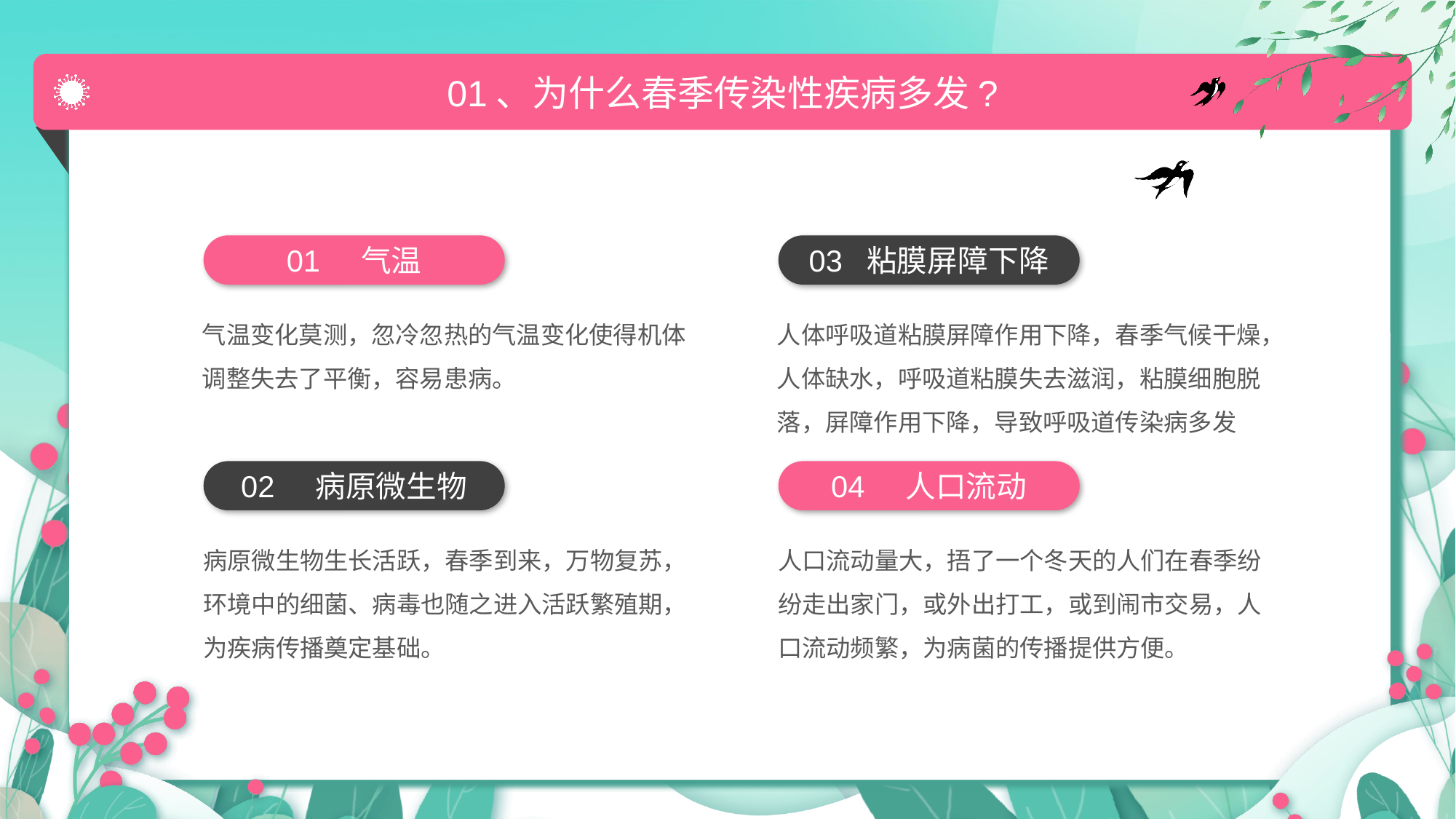

01    气温
气温变化莫测，忽冷忽热的气温变化使得机体调整失去了平衡，容易患病。
03  粘膜屏障下降
人体呼吸道粘膜屏障作用下降，春季气候干燥，人体缺水，呼吸道粘膜失去滋润，粘膜细胞脱落，屏障作用下降，导致呼吸道传染病多发
02    病原微生物
病原微生物生长活跃，春季到来，万物复苏，环境中的细菌、病毒也随之进入活跃繁殖期，为疾病传播奠定基础。
04    人口流动
人口流动量大，捂了一个冬天的人们在春季纷纷走出家门，或外出打工，或到闹市交易，人口流动频繁，为病菌的传播提供方便。